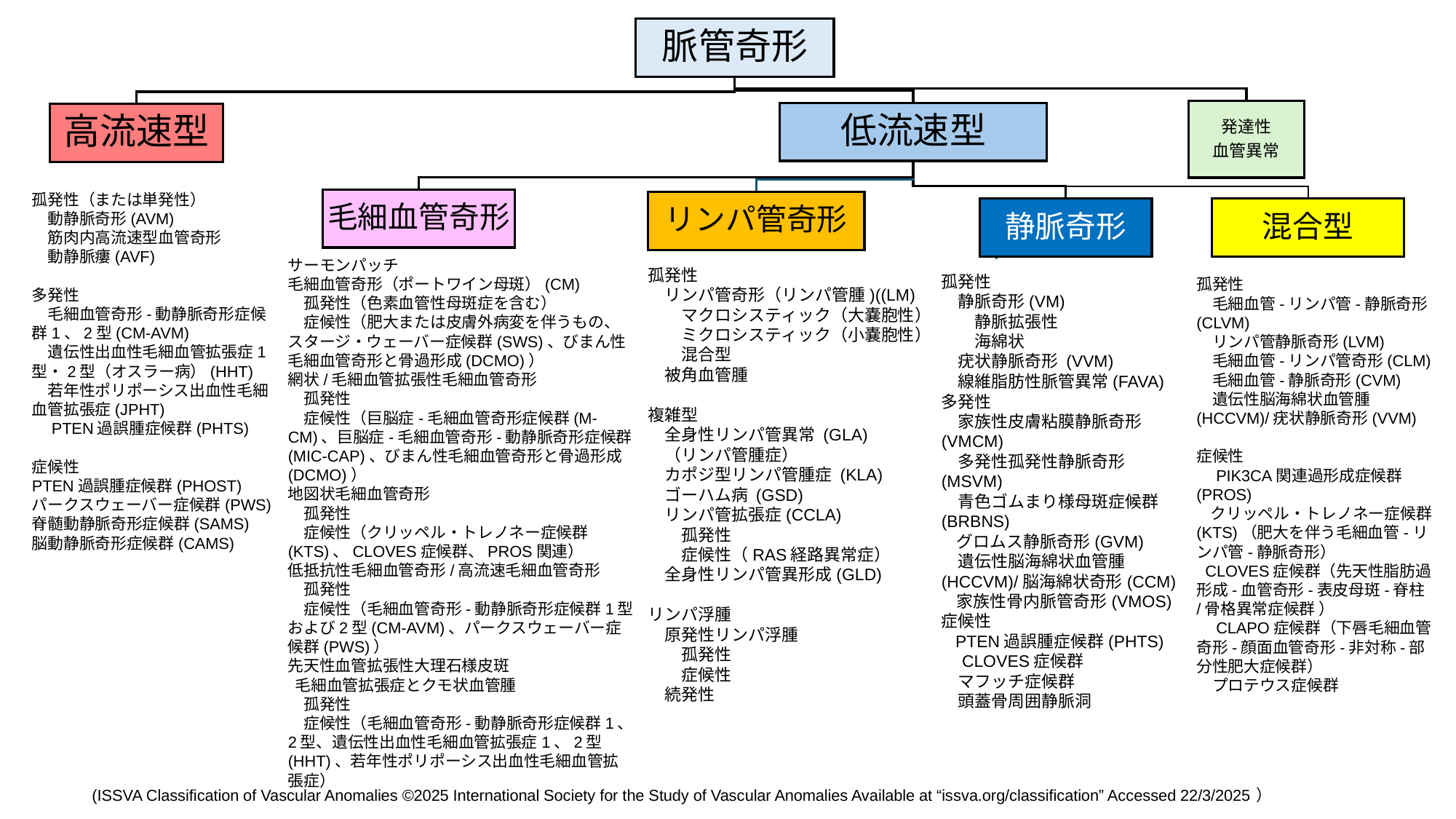

脈管奇形
高流速型
低流速型
毛細血管奇形
リンパ管奇形
静脈奇形

混合型
発達性
血管異常
孤発性（または単発性）
　動静脈奇形(AVM)
　筋肉内高流速型血管奇形
　動静脈瘻(AVF)

多発性
　毛細血管奇形-動静脈奇形症候群1、2型(CM-AVM)
　遺伝性出血性毛細血管拡張症1型・2型（オスラー病）(HHT)
　若年性ポリポーシス出血性毛細血管拡張症(JPHT)
　PTEN過誤腫症候群(PHTS)

症候性
PTEN過誤腫症候群(PHOST)
パークスウェーバー症候群(PWS)
脊髄動静脈奇形症候群(SAMS)
脳動静脈奇形症候群(CAMS)
サーモンパッチ
毛細血管奇形（ポートワイン母斑）(CM)
　孤発性（色素血管性母斑症を含む）
　症候性（肥大または皮膚外病変を伴うもの、スタージ・ウェーバー症候群(SWS)、びまん性毛細血管奇形と骨過形成(DCMO)）
網状/毛細血管拡張性毛細血管奇形
　孤発性
　症候性（巨脳症-毛細血管奇形症候群(M-CM)、巨脳症-毛細血管奇形-動静脈奇形症候群(MIC-CAP)、びまん性毛細血管奇形と骨過形成(DCMO)）
地図状毛細血管奇形
　孤発性
　症候性（クリッペル・トレノネー症候群(KTS)、CLOVES症候群、PROS関連）
低抵抗性毛細血管奇形/高流速毛細血管奇形
　孤発性
　症候性（毛細血管奇形-動静脈奇形症候群1型および2型(CM-AVM)、パークスウェーバー症候群(PWS)）
先天性血管拡張性大理石様皮斑
 毛細血管拡張症とクモ状血管腫
　孤発性
　症候性（毛細血管奇形-動静脈奇形症候群1、2型、遺伝性出血性毛細血管拡張症1、2型(HHT)、若年性ポリポーシス出血性毛細血管拡張症）
孤発性
　リンパ管奇形（リンパ管腫)((LM)
　　マクロシスティック（大嚢胞性）
　　ミクロシスティック（小嚢胞性）
　　混合型
　被角血管腫

複雑型
　全身性リンパ管異常 (GLA)
　（リンパ管腫症）
　カポジ型リンパ管腫症 (KLA)
　ゴーハム病 (GSD)
　リンパ管拡張症(CCLA)
　　孤発性
　　症候性（RAS経路異常症）
　全身性リンパ管異形成(GLD)

リンパ浮腫
　原発性リンパ浮腫
　　孤発性
　　症候性
　続発性

孤発性
　静脈奇形(VM)
　　静脈拡張性
　　海綿状
　疣状静脈奇形 (VVM)
　線維脂肪性脈管異常(FAVA)
多発性
　家族性皮膚粘膜静脈奇形(VMCM)
　多発性孤発性静脈奇形(MSVM)
　青色ゴムまり様母斑症候群(BRBNS)
   グロムス静脈奇形(GVM)
　遺伝性脳海綿状血管腫(HCCVM)/脳海綿状奇形(CCM)
   家族性骨内脈管奇形(VMOS)
症候性
   PTEN過誤腫症候群(PHTS)
　CLOVES症候群
　マフッチ症候群
　頭蓋骨周囲静脈洞
孤発性
　毛細血管-リンパ管-静脈奇形(CLVM)
　リンパ管静脈奇形(LVM)
　毛細血管-リンパ管奇形(CLM)
　毛細血管-静脈奇形(CVM)
　遺伝性脳海綿状血管腫(HCCVM)/疣状静脈奇形(VVM)

症候性
　PIK3CA関連過形成症候群(PROS)
   クリッペル・トレノネー症候群(KTS)（肥大を伴う毛細血管-リンパ管-静脈奇形）
  CLOVES症候群（先天性脂肪過形成-血管奇形-表皮母斑-脊柱/骨格異常症候群 ）
　CLAPO症候群（下唇毛細血管奇形-顔面血管奇形-非対称-部分性肥大症候群）
　プロテウス症候群
(ISSVA Classification of Vascular Anomalies ©2025 International Society for the Study of Vascular Anomalies Available at “issva.org/classification” Accessed 22/3/2025）